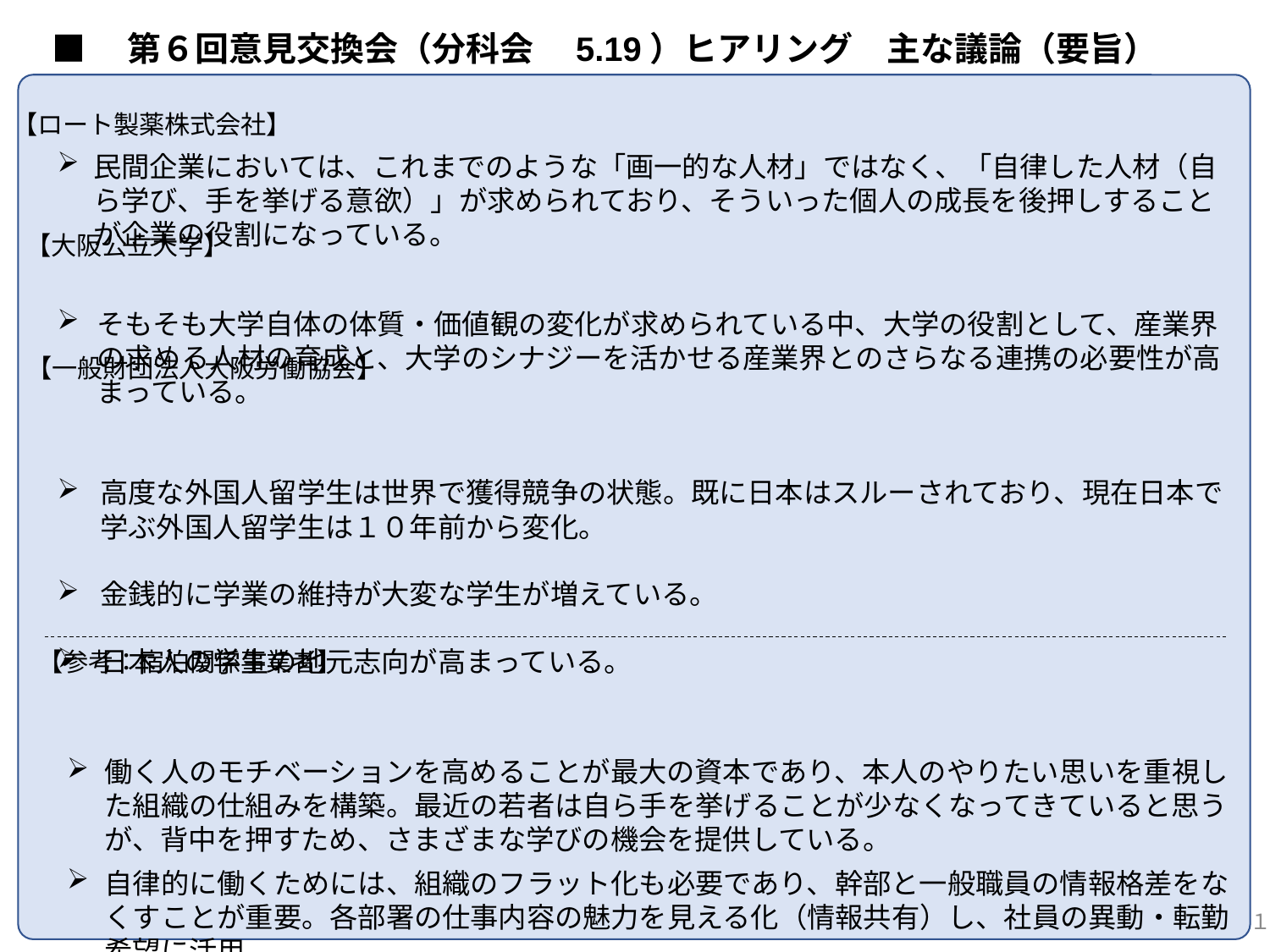

■　第６回意見交換会（分科会　5.19）ヒアリング　主な議論（要旨）

【ロート製薬株式会社】

民間企業においては、これまでのような「画一的な人材」ではなく、「自律した人材（自ら学び、手を挙げる意欲）」が求められており、そういった個人の成長を後押しすることが企業の役割になっている。

そもそも大学自体の体質・価値観の変化が求められている中、大学の役割として、産業界の求める人材の育成と、大学のシナジーを活かせる産業界とのさらなる連携の必要性が高まっている。

高度な外国人留学生は世界で獲得競争の状態。既に日本はスルーされており、現在日本で学ぶ外国人留学生は１０年前から変化。

金銭的に学業の維持が大変な学生が増えている。

日本人の学生の地元志向が高まっている。

働く人のモチベーションを高めることが最大の資本であり、本人のやりたい思いを重視した組織の仕組みを構築。最近の若者は自ら手を挙げることが少なくなってきていると思うが、背中を押すため、さまざまな学びの機会を提供している。
自律的に働くためには、組織のフラット化も必要であり、幹部と一般職員の情報格差をなくすことが重要。各部署の仕事内容の魅力を見える化（情報共有）し、社員の異動・転勤希望に活用。

【大阪公立大学】
【一般財団法人大阪労働協会】
【参考：宿泊関係事業者】
１